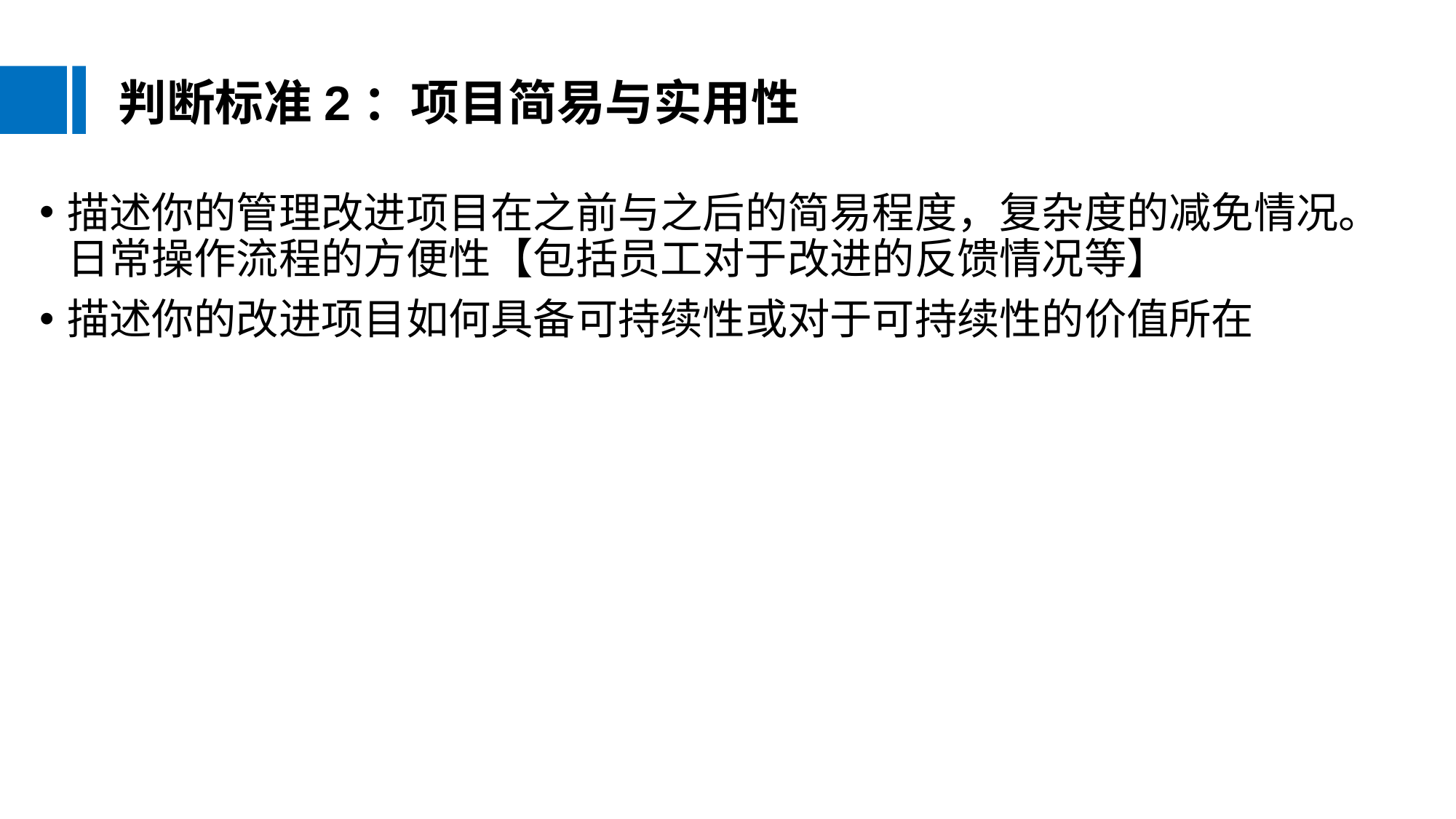

判断标准2：项目简易与实用性
描述你的管理改进项目在之前与之后的简易程度，复杂度的减免情况。日常操作流程的方便性【包括员工对于改进的反馈情况等】
描述你的改进项目如何具备可持续性或对于可持续性的价值所在